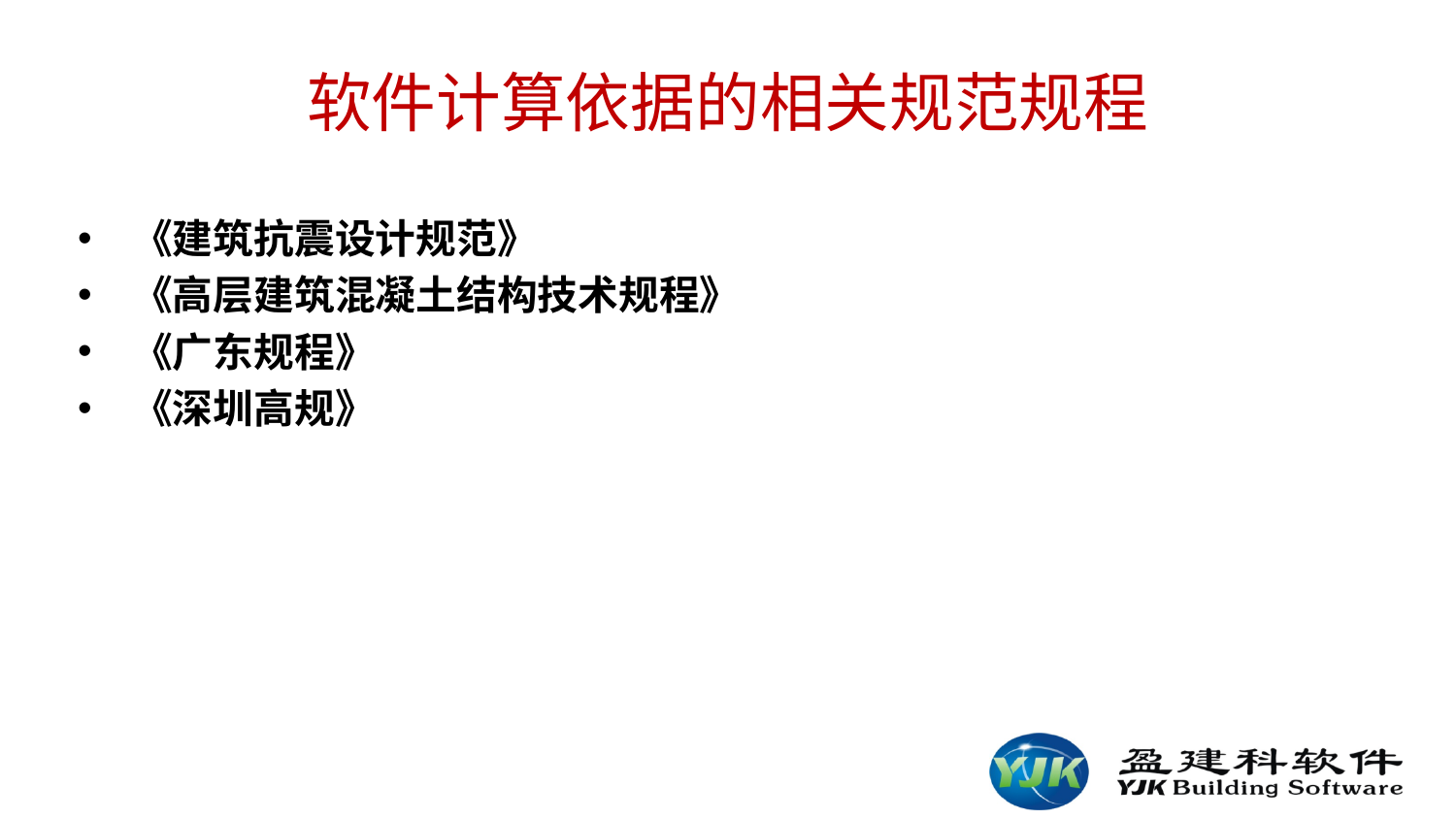

# 软件计算依据的相关规范规程
《建筑抗震设计规范》
《高层建筑混凝土结构技术规程》
《广东规程》
《深圳高规》